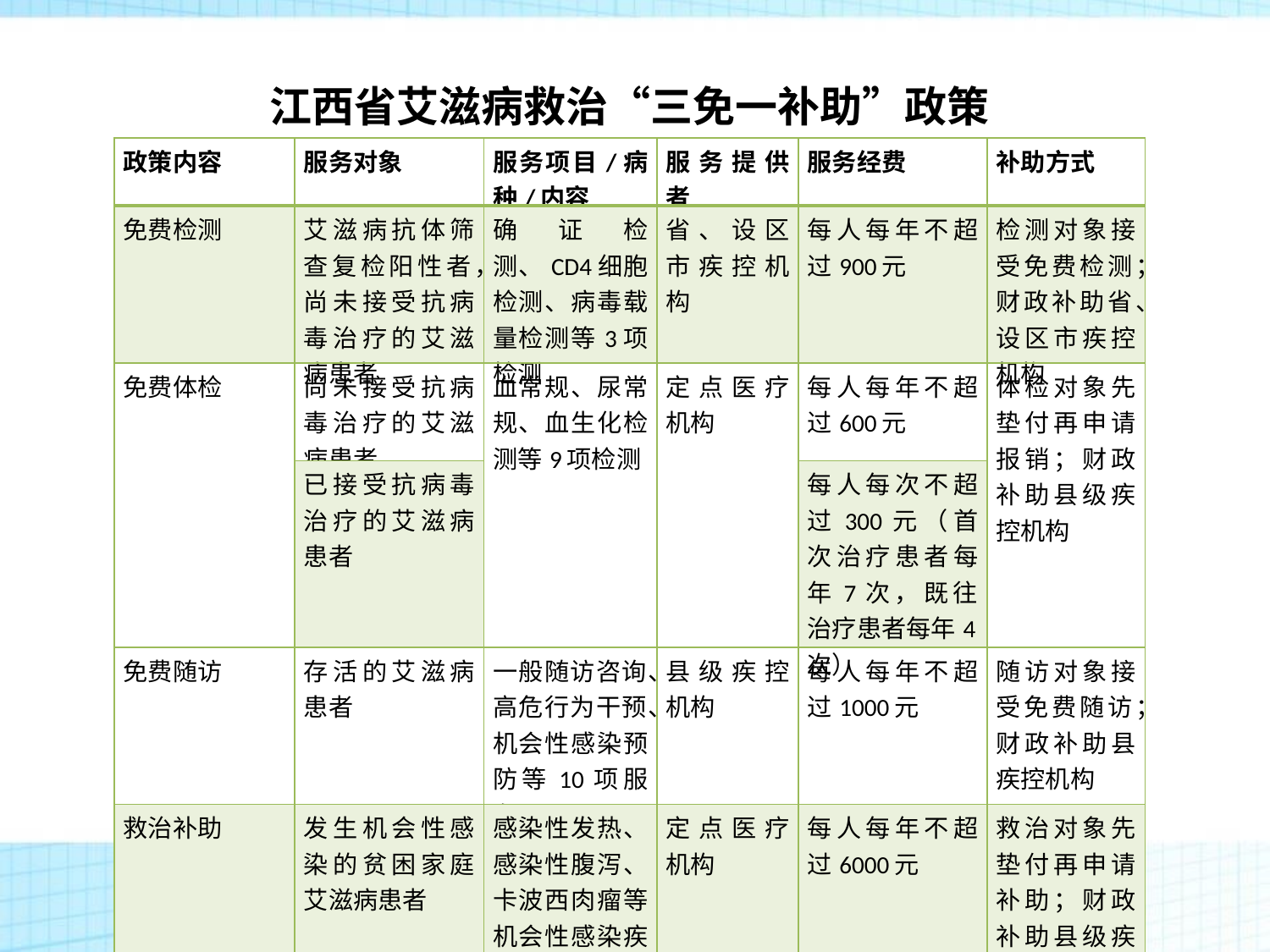

江西省艾滋病救治“三免一补助”政策

| 政策内容 | 服务对象 | 服务项目/病种/内容 | 服务提供者 | 服务经费 | 补助方式 |
| --- | --- | --- | --- | --- | --- |
| 免费检测 | 艾滋病抗体筛查复检阳性者，尚未接受抗病毒治疗的艾滋病患者 | 确证检测、CD4细胞检测、病毒载量检测等3项检测 | 省、设区市疾控机构 | 每人每年不超过900元 | 检测对象接受免费检测；财政补助省、设区市疾控机构 |
| 免费体检 | 尚未接受抗病毒治疗的艾滋病患者 | 血常规、尿常规、血生化检测等9项检测 | 定点医疗机构 | 每人每年不超过600元 | 体检对象先垫付再申请报销；财政补助县级疾控机构 |
|  | 已接受抗病毒治疗的艾滋病患者 |  |  | 每人每次不超过300元（首次治疗患者每年7次，既往治疗患者每年4次） |  |
| 免费随访 | 存活的艾滋病患者 | 一般随访咨询、高危行为干预、机会性感染预防等10项服务 | 县级疾控机构 | 每人每年不超过1000元 | 随访对象接受免费随访；财政补助县疾控机构 |
| 救治补助 | 发生机会性感染的贫困家庭艾滋病患者 | 感染性发热、感染性腹泻、卡波西肉瘤等机会性感染疾病 | 定点医疗机构 | 每人每年不超过6000元 | 救治对象先垫付再申请补助；财政补助县级疾控机构 |

二